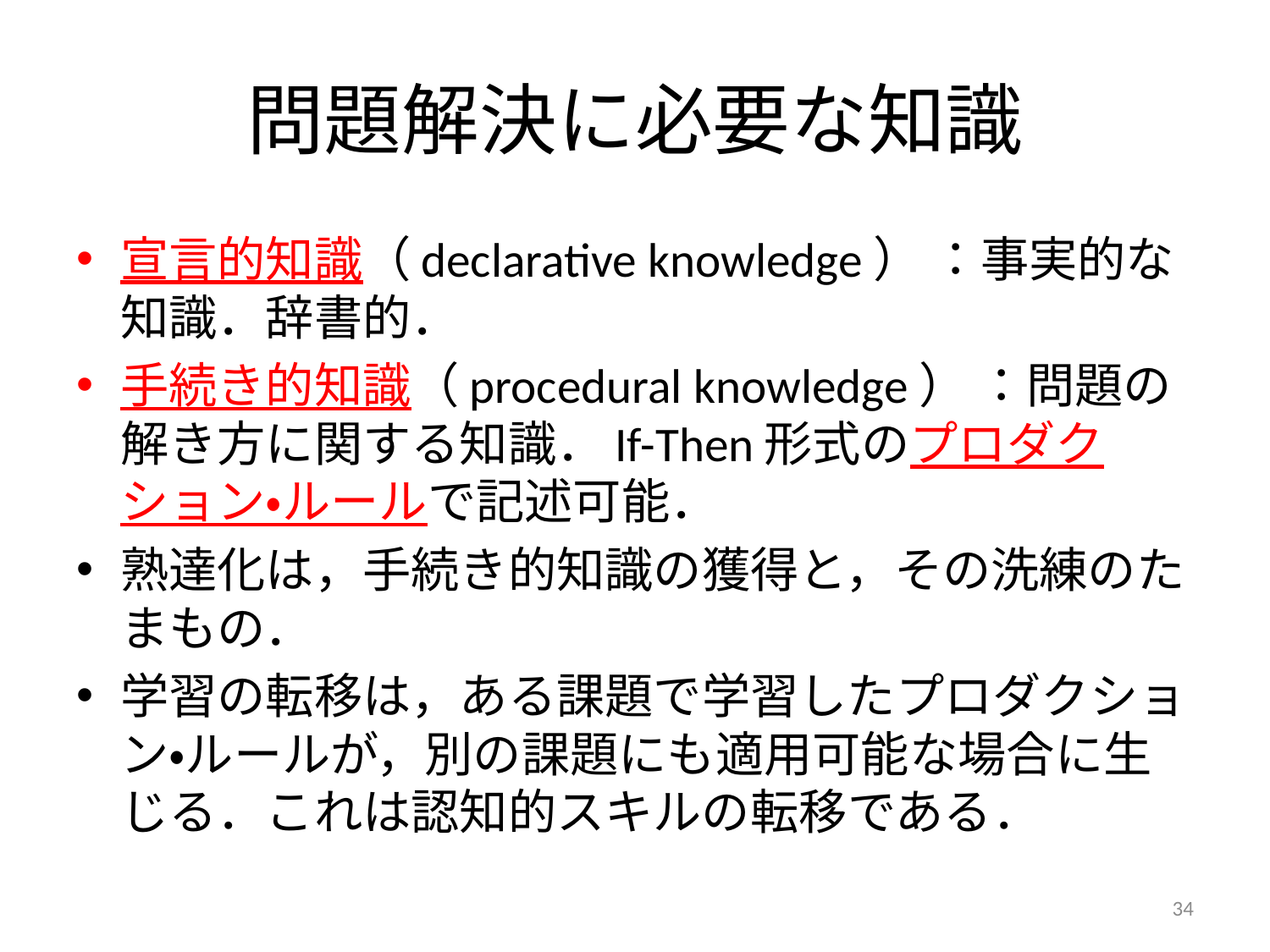

# 問題解決に必要な知識
宣言的知識（declarative knowledge） ：事実的な知識．辞書的．
手続き的知識（procedural knowledge） ：問題の解き方に関する知識．If-Then形式のプロダクション・ルールで記述可能．
熟達化は，手続き的知識の獲得と，その洗練のたまもの．
学習の転移は，ある課題で学習したプロダクション・ルールが，別の課題にも適用可能な場合に生じる．これは認知的スキルの転移である．
34